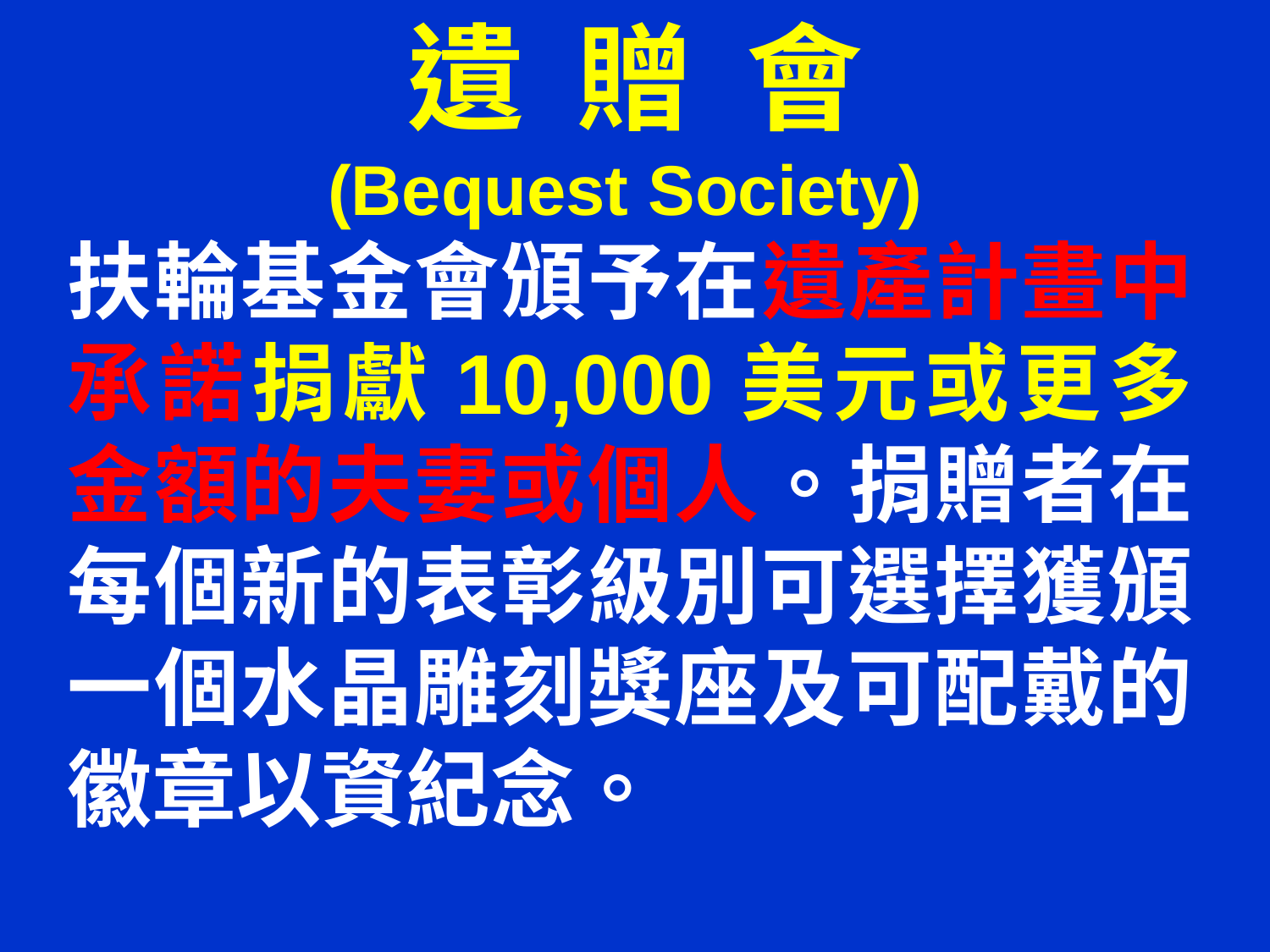

# 遺  贈  會 (Bequest Society)
扶輪基金會頒予在遺產計畫中承諾捐獻10,000美元或更多金額的夫妻或個人。捐贈者在每個新的表彰級別可選擇獲頒一個水晶雕刻獎座及可配戴的徽章以資紀念。